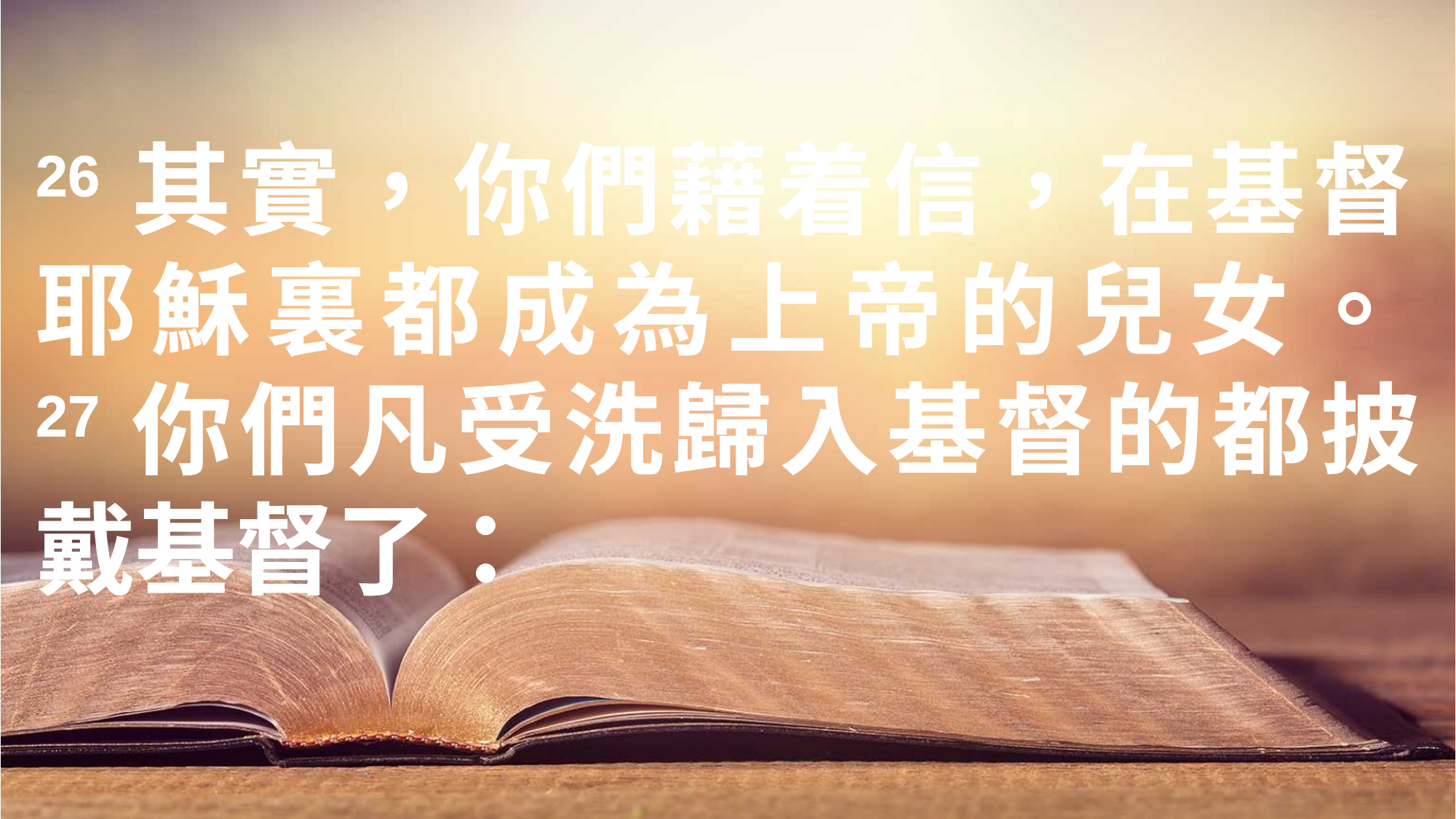

26其實，你們藉着信，在基督
耶穌裏都成為上帝的兒女。
27你們凡受洗歸入基督的都披戴基督了：